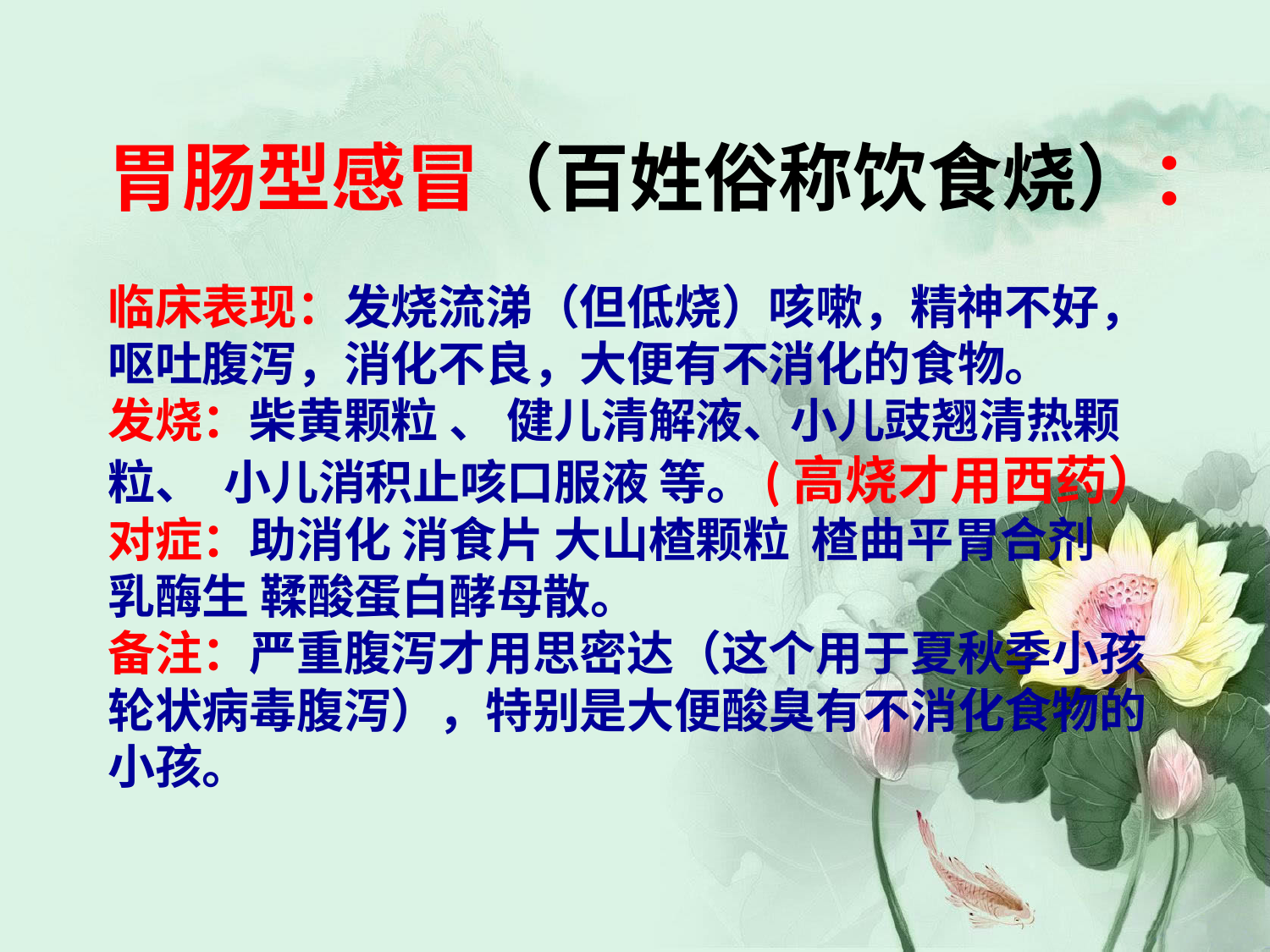

# 胃肠型感冒（百姓俗称饮食烧）： 临床表现：发烧流涕（但低烧）咳嗽，精神不好，呕吐腹泻，消化不良，大便有不消化的食物。 发烧：柴黄颗粒 、 健儿清解液、小儿豉翘清热颗粒、  小儿消积止咳口服液 等。(高烧才用西药） 对症：助消化 消食片 大山楂颗粒  楂曲平胃合剂  乳酶生 鞣酸蛋白酵母散。 备注：严重腹泻才用思密达（这个用于夏秋季小孩轮状病毒腹泻），特别是大便酸臭有不消化食物的小孩。